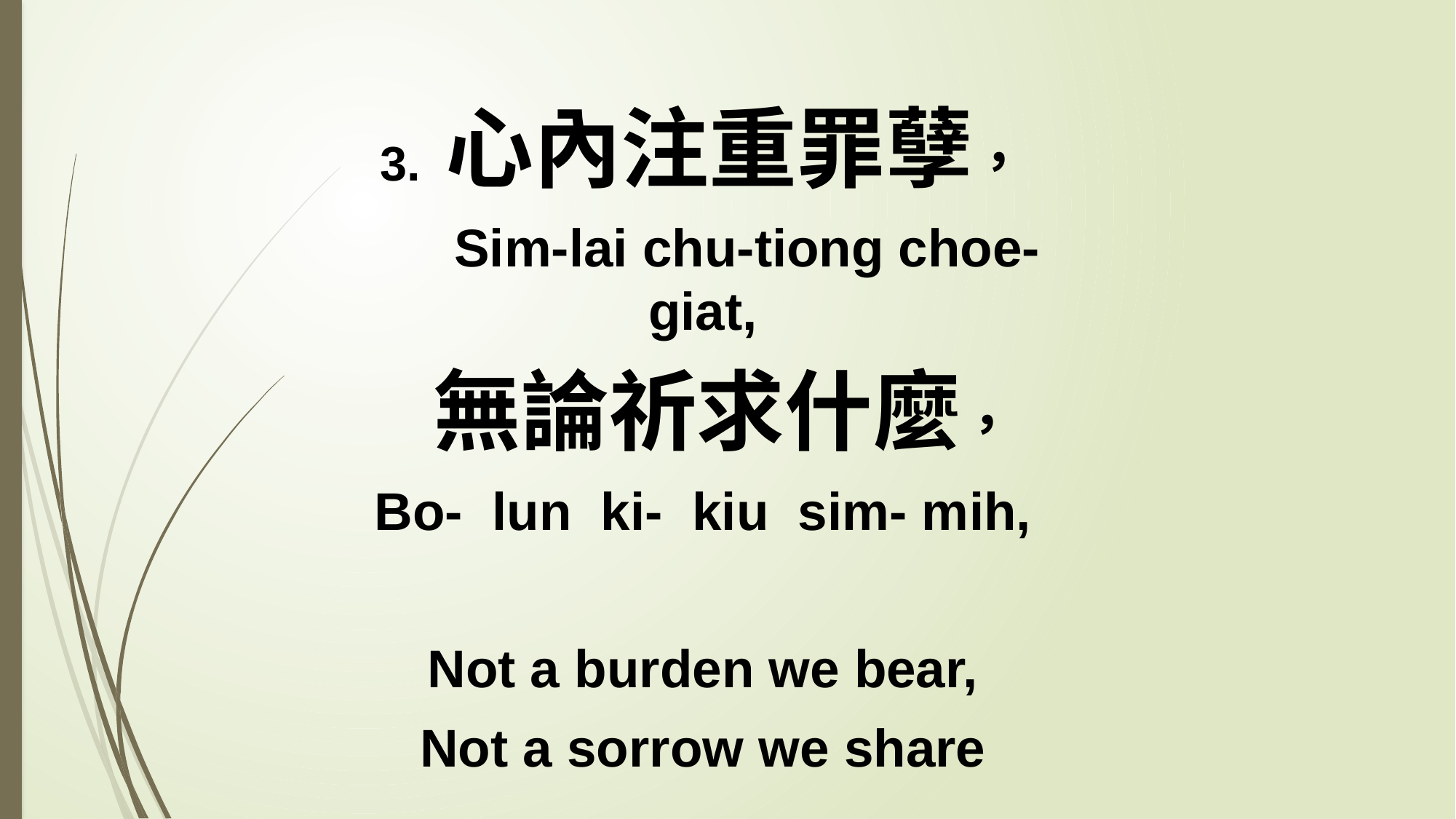

3. 心內注重罪孽，
      Sim-lai chu-tiong choe-giat,
 無論祈求什麼，
Bo-  lun  ki-  kiu  sim- mih,

Not a burden we bear,
Not a sorrow we share